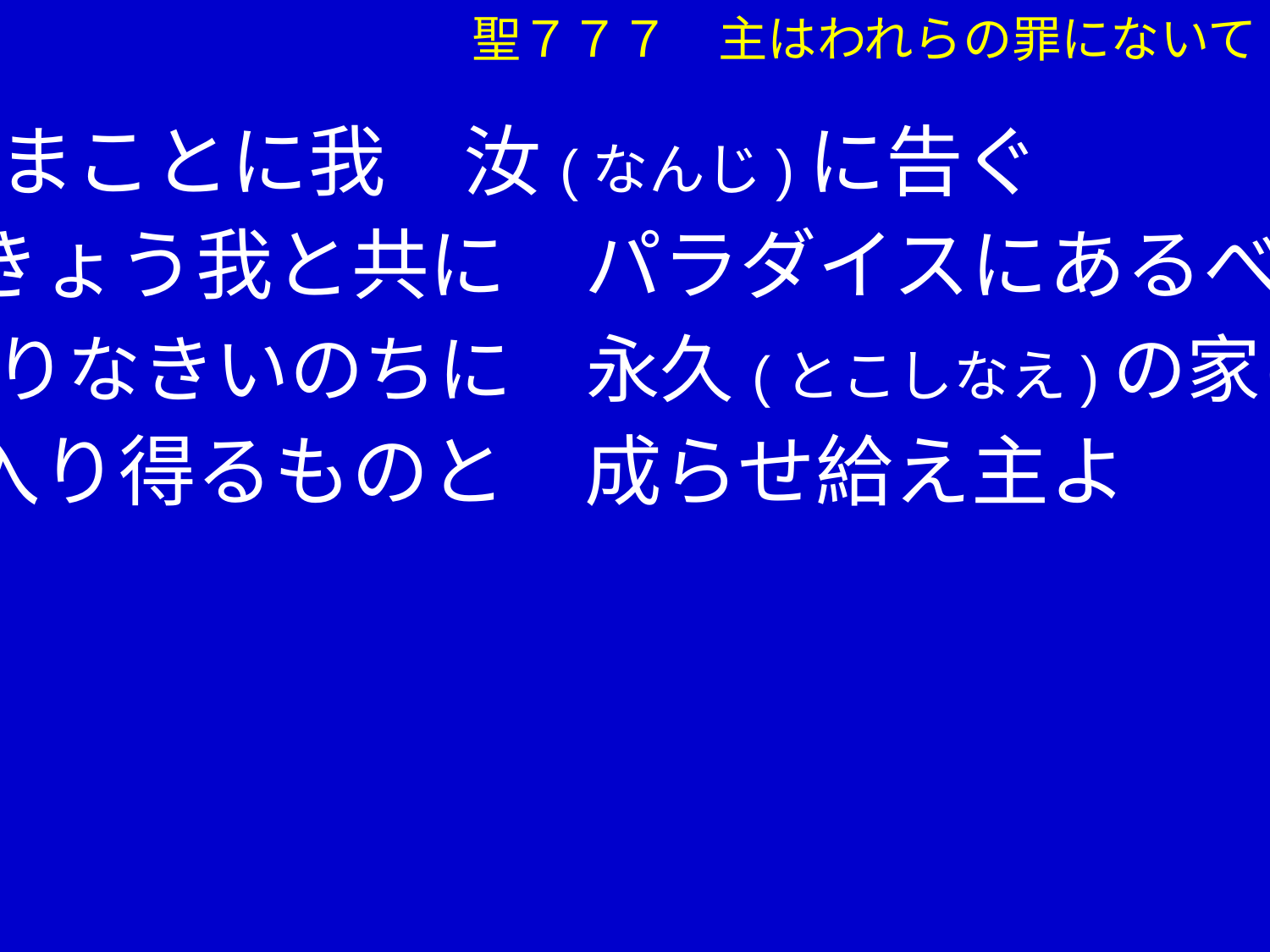

聖７７７　主はわれらの罪にないて
　   ②まことに我　汝(なんじ)に告ぐ
　　 きょう我と共に　パラダイスにあるべし
　   限りなきいのちに　永久(とこしなえ)の家に
　　 入り得るものと　成らせ給え主よ